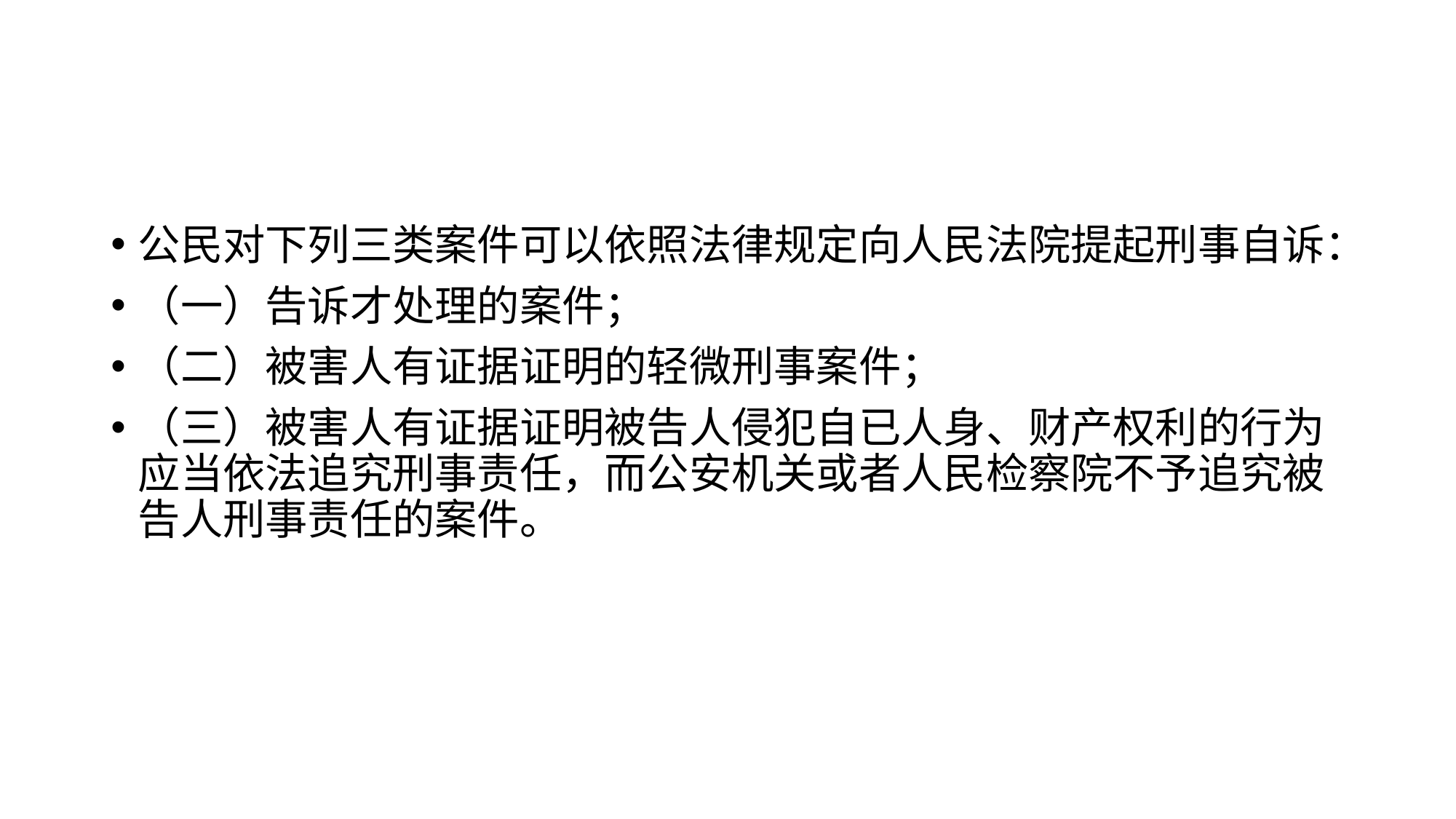

#
公民对下列三类案件可以依照法律规定向人民法院提起刑事自诉：
（一）告诉才处理的案件；
（二）被害人有证据证明的轻微刑事案件；
（三）被害人有证据证明被告人侵犯自已人身、财产权利的行为应当依法追究刑事责任，而公安机关或者人民检察院不予追究被告人刑事责任的案件。